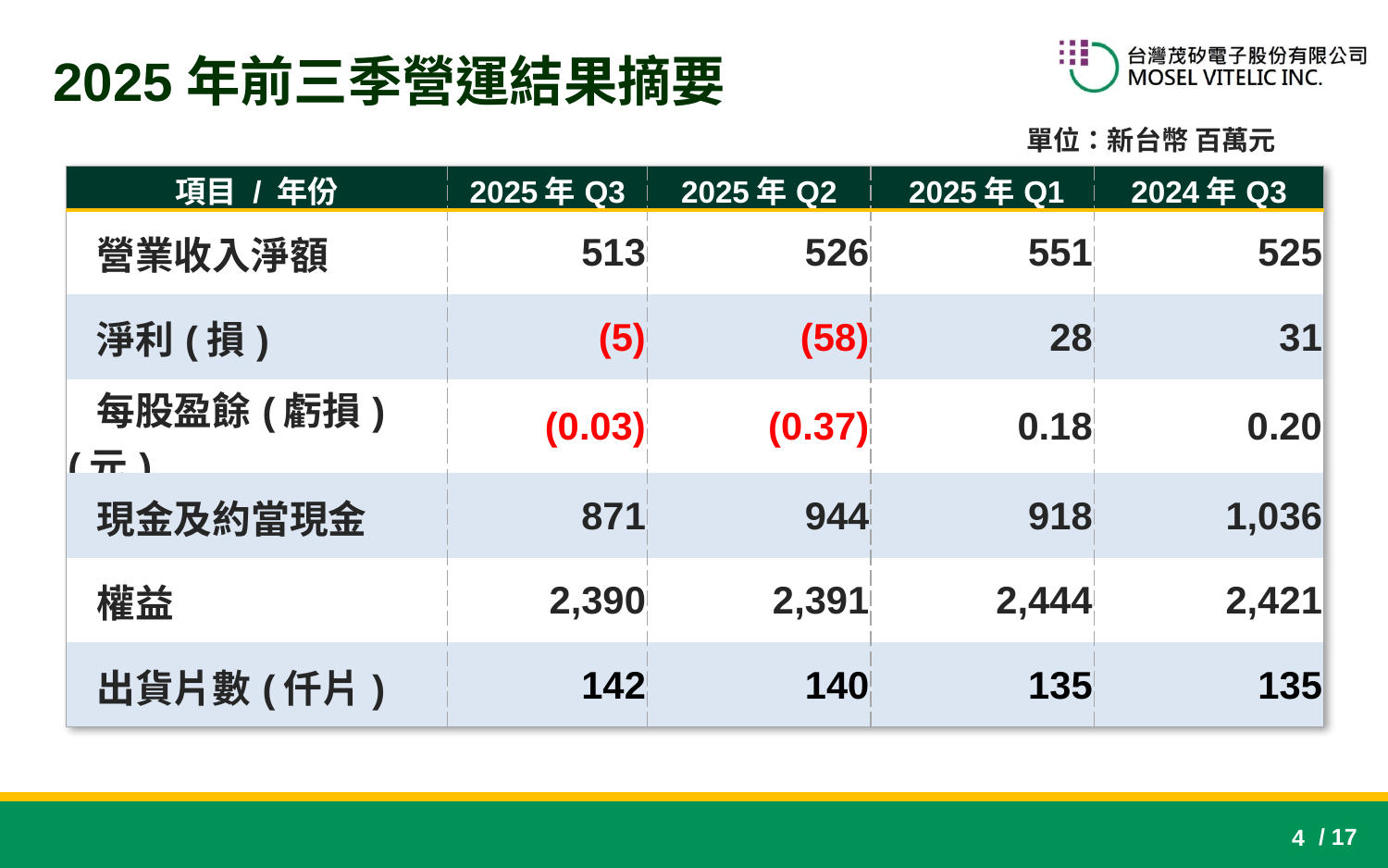

2025年前三季營運結果摘要
 單位：新台幣 百萬元
| 項目 / 年份 | 2025年Q3 | 2025年Q2 | 2025年Q1 | 2024年Q3 |
| --- | --- | --- | --- | --- |
| 營業收入淨額 | 513 | 526 | 551 | 525 |
| 淨利(損) | (5) | (58) | 28 | 31 |
| 每股盈餘(虧損)(元) | (0.03) | (0.37) | 0.18 | 0.20 |
| 現金及約當現金 | 871 | 944 | 918 | 1,036 |
| 權益 | 2,390 | 2,391 | 2,444 | 2,421 |
| 出貨片數(仟片) | 142 | 140 | 135 | 135 |
4